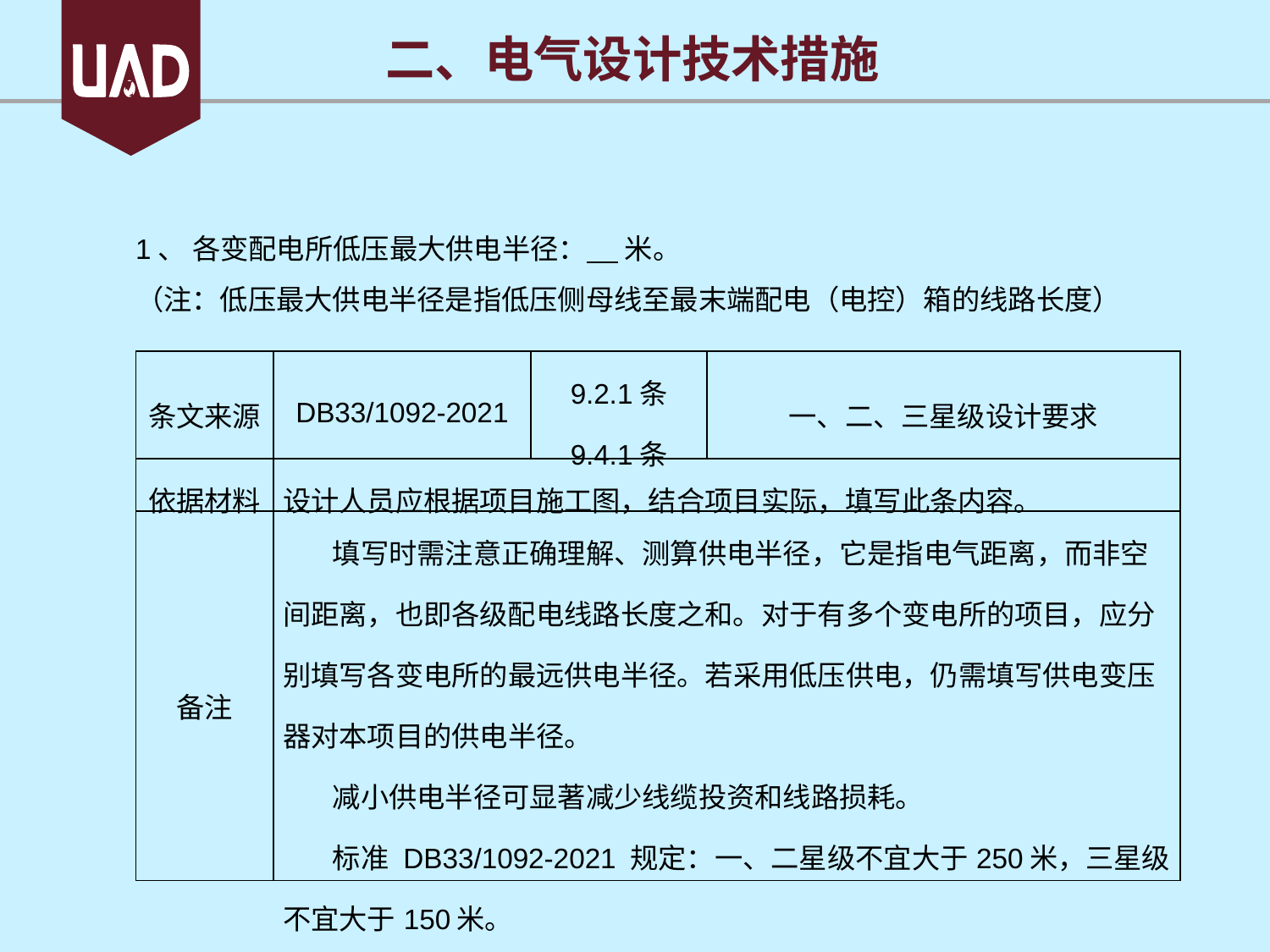

二、电气设计技术措施
1、 各变配电所低压最大供电半径：      米。
（注：低压最大供电半径是指低压侧母线至最末端配电（电控）箱的线路长度）
| 条文来源 | DB33/1092-2021 | 9.2.1条 9.4.1条 | 一、二、三星级设计要求 |
| --- | --- | --- | --- |
| 依据材料 | 设计人员应根据项目施工图，结合项目实际，填写此条内容。 |  |  |
| 备注 | 填写时需注意正确理解、测算供电半径，它是指电气距离，而非空间距离，也即各级配电线路长度之和。对于有多个变电所的项目，应分别填写各变电所的最远供电半径。若采用低压供电，仍需填写供电变压器对本项目的供电半径。 减小供电半径可显著减少线缆投资和线路损耗。 标准 DB33/1092-2021 规定：一、二星级不宜大于250米，三星级不宜大于150米。 |  |  |